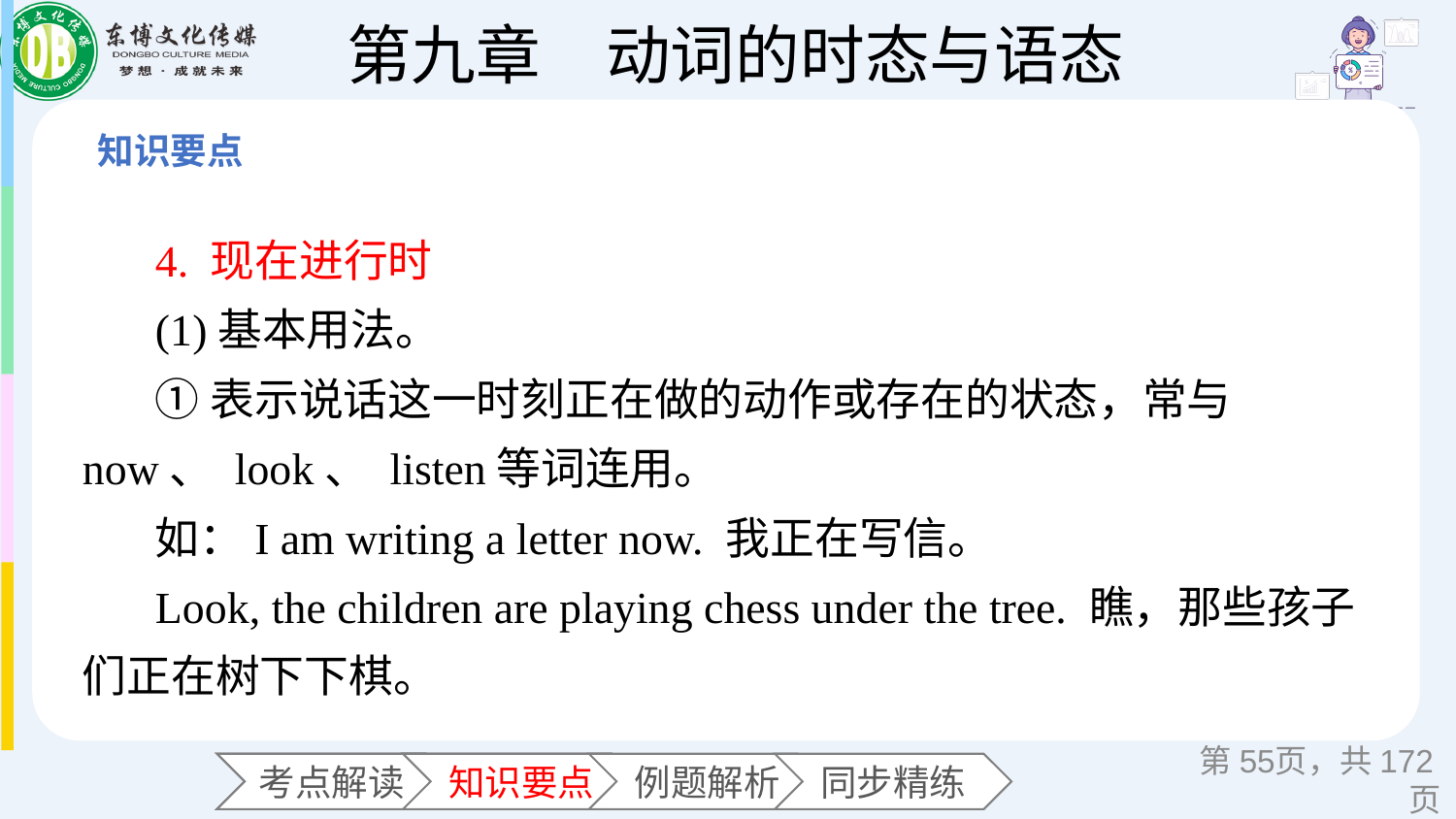

4. 现在进行时
(1)基本用法。
①表示说话这一时刻正在做的动作或存在的状态，常与 now、 look、 listen等词连用。
如：I am writing a letter now. 我正在写信。
Look, the children are playing chess under the tree. 瞧，那些孩子们正在树下下棋。
第55页，共172页